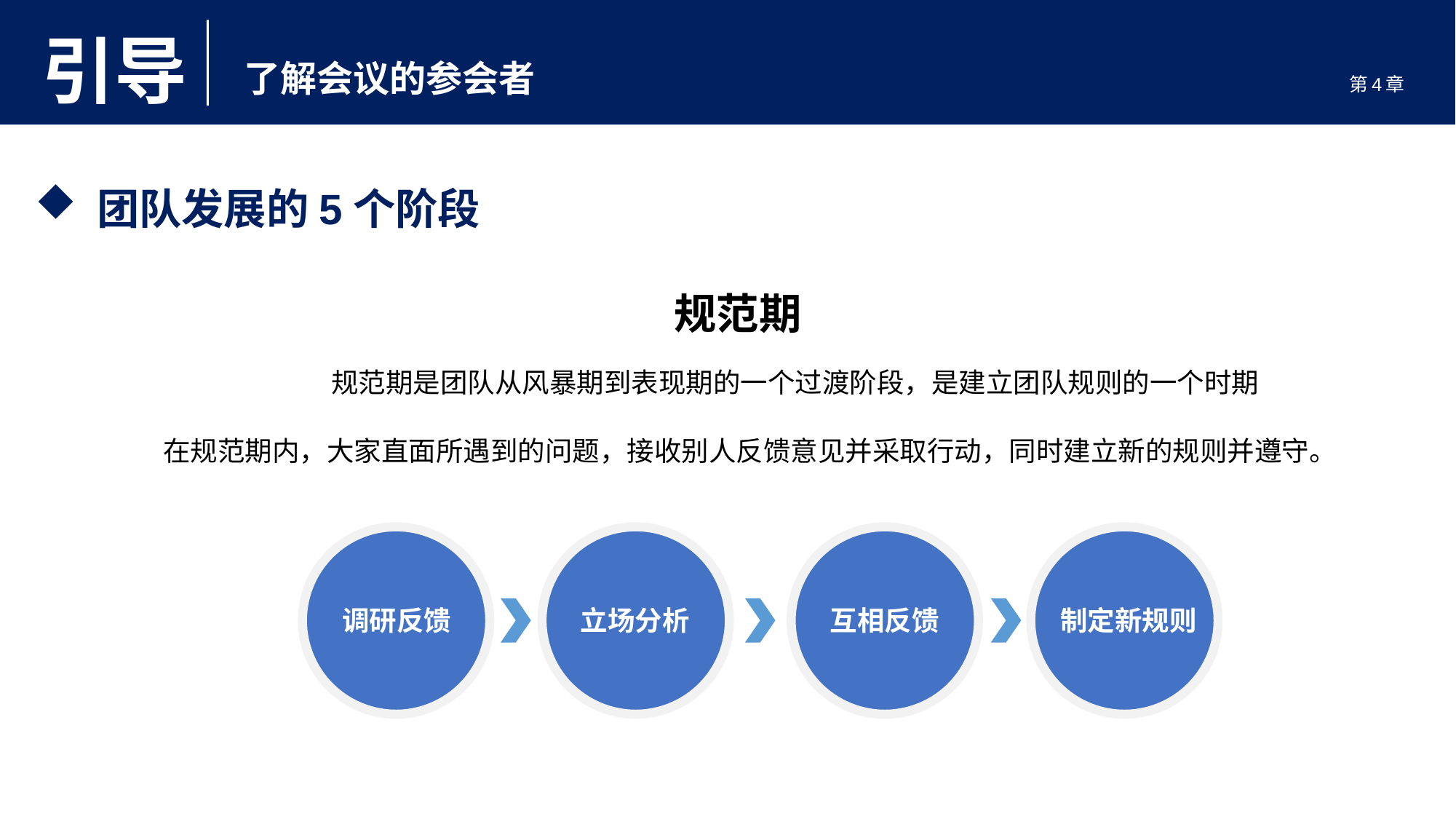

引导

了解会议的参会者
第4章
 团队发展的5个阶段
规范期
规范期是团队从风暴期到表现期的一个过渡阶段，是建立团队规则的一个时期
在规范期内，大家直面所遇到的问题，接收别人反馈意见并采取行动，同时建立新的规则并遵守。

调研反馈

立场分析

互相反馈

制定新规则